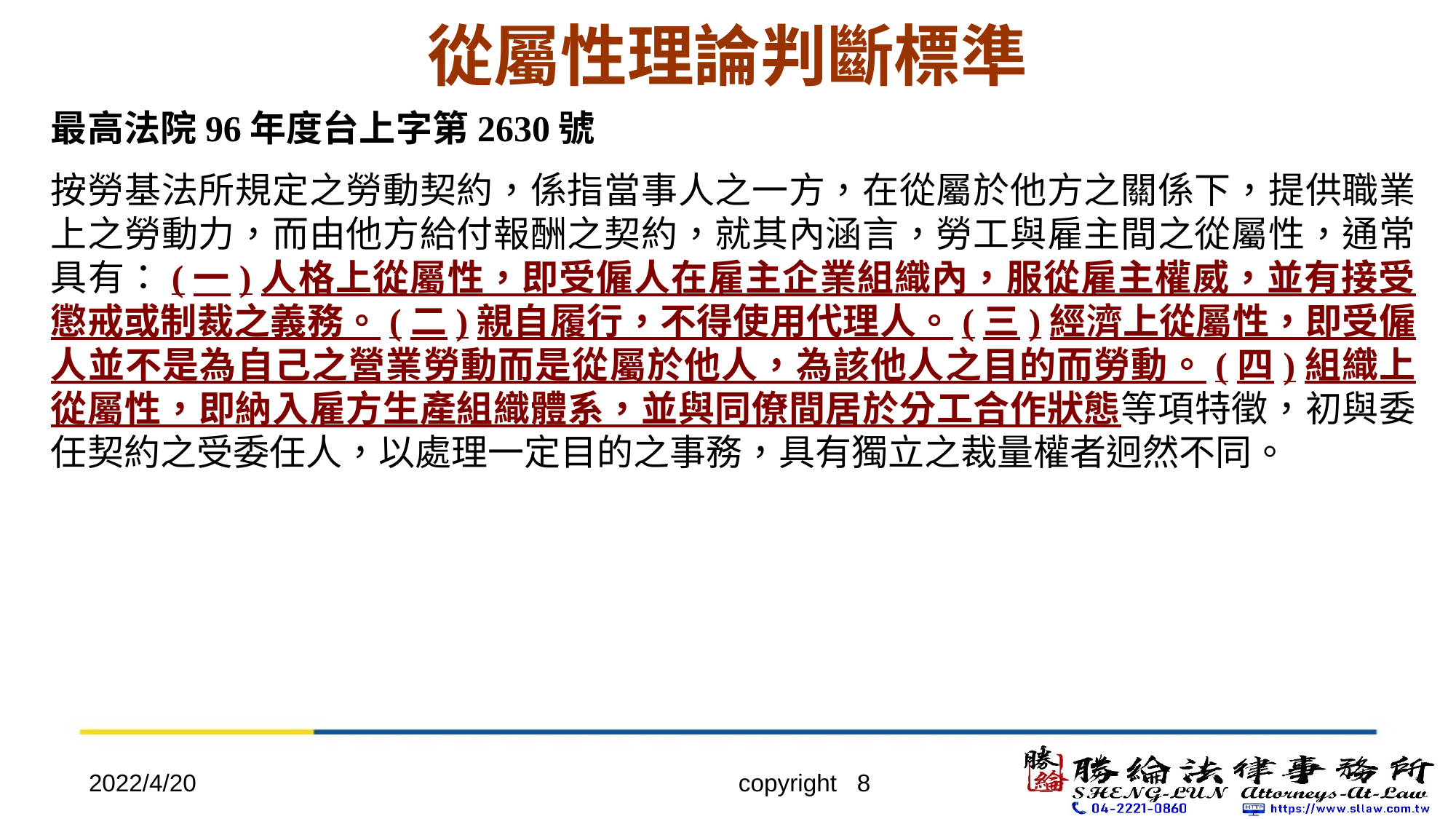

# 從屬性理論判斷標準
最高法院96年度台上字第2630號

按勞基法所規定之勞動契約，係指當事人之一方，在從屬於他方之關係下，提供職業上之勞動力，而由他方給付報酬之契約，就其內涵言，勞工與雇主間之從屬性，通常具有：(一)人格上從屬性，即受僱人在雇主企業組織內，服從雇主權威，並有接受懲戒或制裁之義務。(二)親自履行，不得使用代理人。(三)經濟上從屬性，即受僱人並不是為自己之營業勞動而是從屬於他人，為該他人之目的而勞動。(四)組織上從屬性，即納入雇方生產組織體系，並與同僚間居於分工合作狀態等項特徵，初與委任契約之受委任人，以處理一定目的之事務，具有獨立之裁量權者迥然不同。
2022/4/20
copyright   8